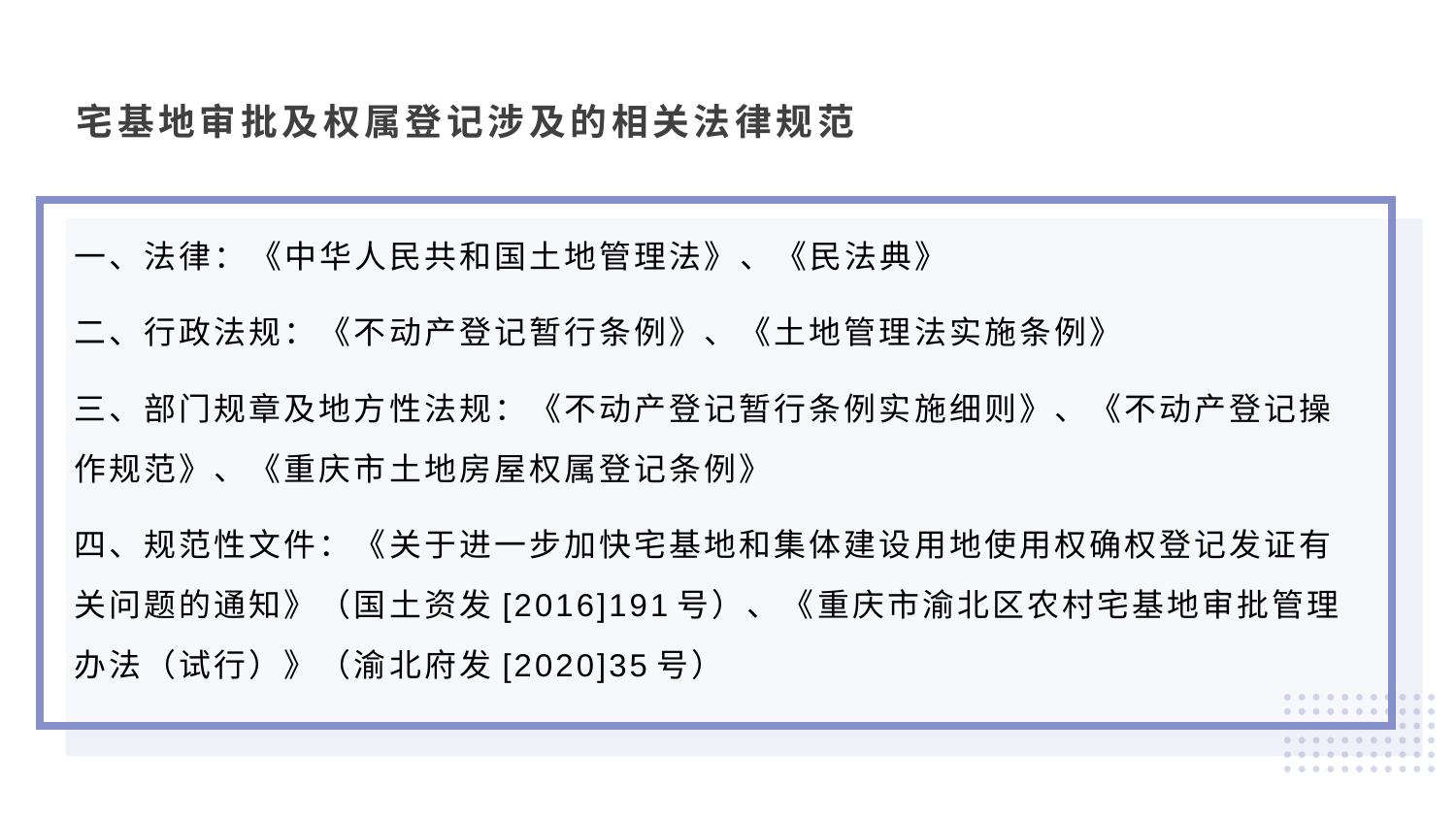

宅基地审批及权属登记涉及的相关法律规范

一、法律：《中华人民共和国土地管理法》、《民法典》
二、行政法规：《不动产登记暂行条例》、《土地管理法实施条例》
三、部门规章及地方性法规：《不动产登记暂行条例实施细则》、《不动产登记操作规范》、《重庆市土地房屋权属登记条例》
四、规范性文件：《关于进一步加快宅基地和集体建设用地使用权确权登记发证有关问题的通知》（国土资发[2016]191号）、《重庆市渝北区农村宅基地审批管理办法（试行）》（渝北府发[2020]35号）